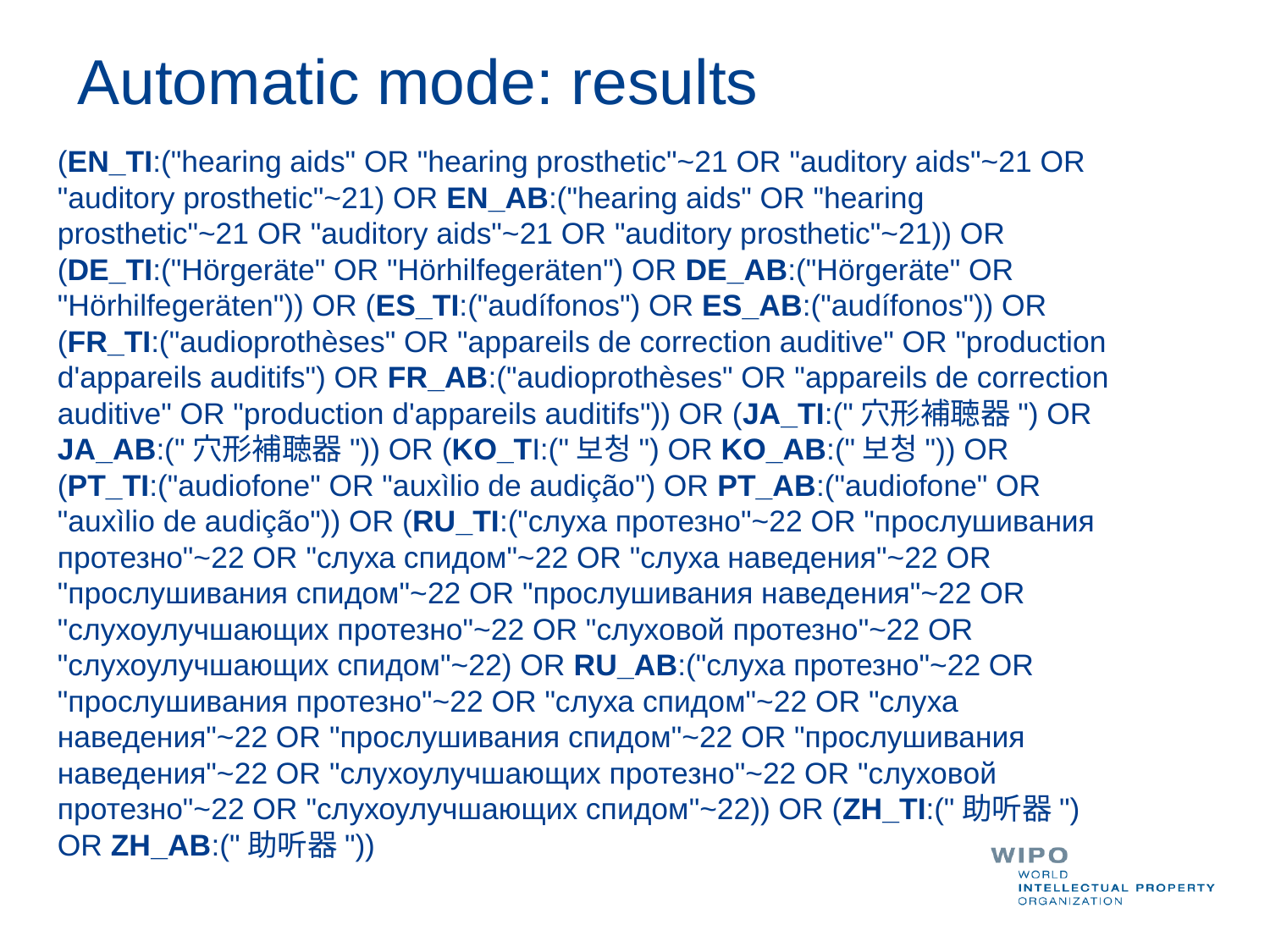

Automatic mode: results
(EN_TI:("hearing aids" OR "hearing prosthetic"~21 OR "auditory aids"~21 OR "auditory prosthetic"~21) OR EN_AB:("hearing aids" OR "hearing prosthetic"~21 OR "auditory aids"~21 OR "auditory prosthetic"~21)) OR (DE_TI:("Hörgeräte" OR "Hörhilfegeräten") OR DE_AB:("Hörgeräte" OR "Hörhilfegeräten")) OR (ES_TI:("audífonos") OR ES_AB:("audífonos")) OR (FR_TI:("audioprothèses" OR "appareils de correction auditive" OR "production d'appareils auditifs") OR FR_AB:("audioprothèses" OR "appareils de correction auditive" OR "production d'appareils auditifs")) OR (JA_TI:("穴形補聴器") OR JA_AB:("穴形補聴器")) OR (KO_TI:("보청") OR KO_AB:("보청")) OR (PT_TI:("audiofone" OR "auxìlio de audição") OR PT_AB:("audiofone" OR "auxìlio de audição")) OR (RU_TI:("слуха протезно"~22 OR "прослушивания протезно"~22 OR "слуха спидом"~22 OR "слуха наведения"~22 OR "прослушивания спидом"~22 OR "прослушивания наведения"~22 OR "слухоулучшающих протезно"~22 OR "слуховой протезно"~22 OR "слухоулучшающих спидом"~22) OR RU_AB:("слуха протезно"~22 OR "прослушивания протезно"~22 OR "слуха спидом"~22 OR "слуха наведения"~22 OR "прослушивания спидом"~22 OR "прослушивания наведения"~22 OR "слухоулучшающих протезно"~22 OR "слуховой протезно"~22 OR "слухоулучшающих спидом"~22)) OR (ZH_TI:("助听器") OR ZH_AB:("助听器"))